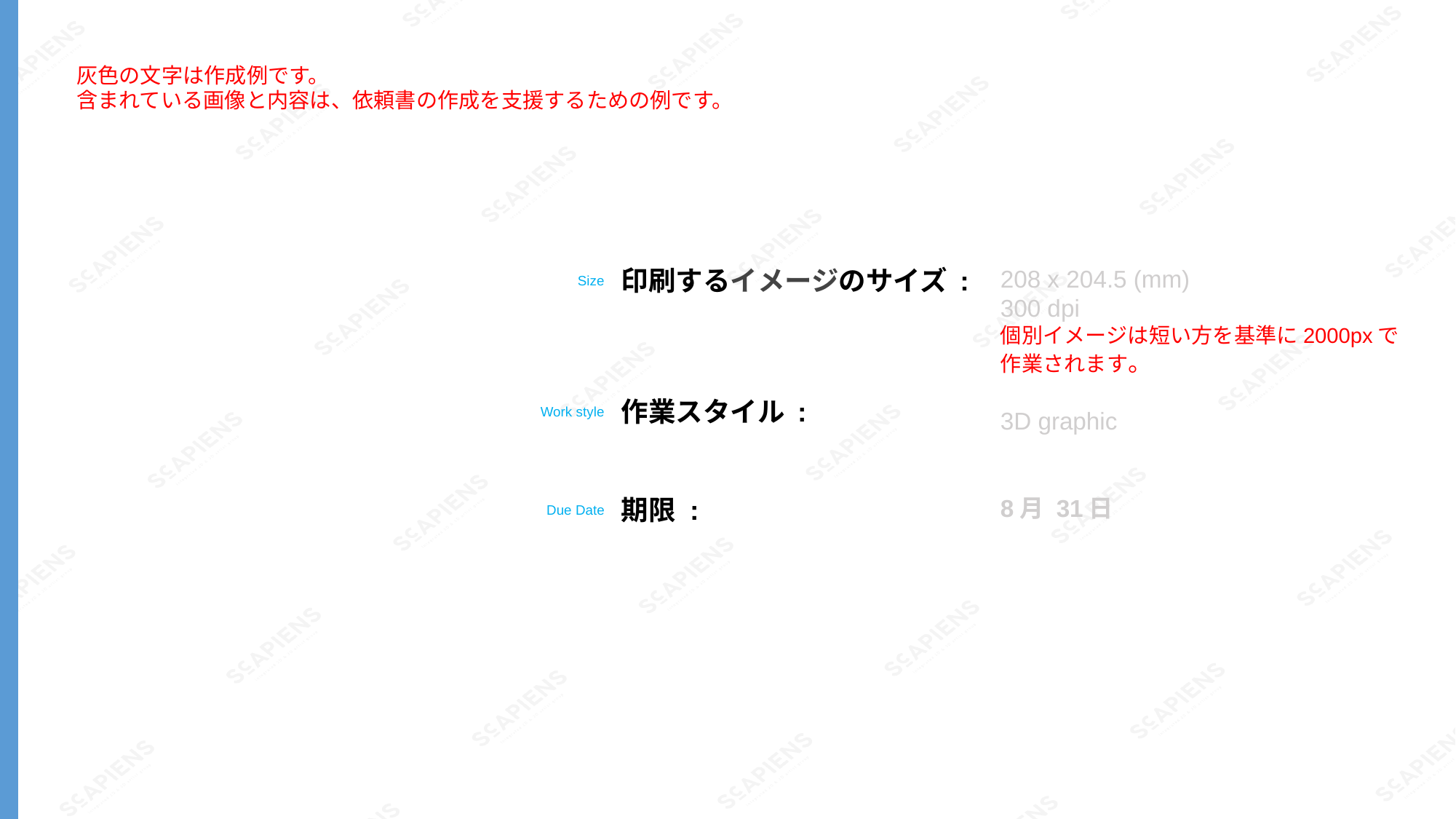

灰色の文字は作成例です。
含まれている画像と内容は、依頼書の作成を支援するための例です。
印刷するイメージのサイズ :

作業スタイル :

期限 :
208 x 204.5 (mm)
300 dpi
個別イメージは短い方を基準に2000pxで作業されます。

3D graphic

8月 31日
 Size

Work style

Due Date